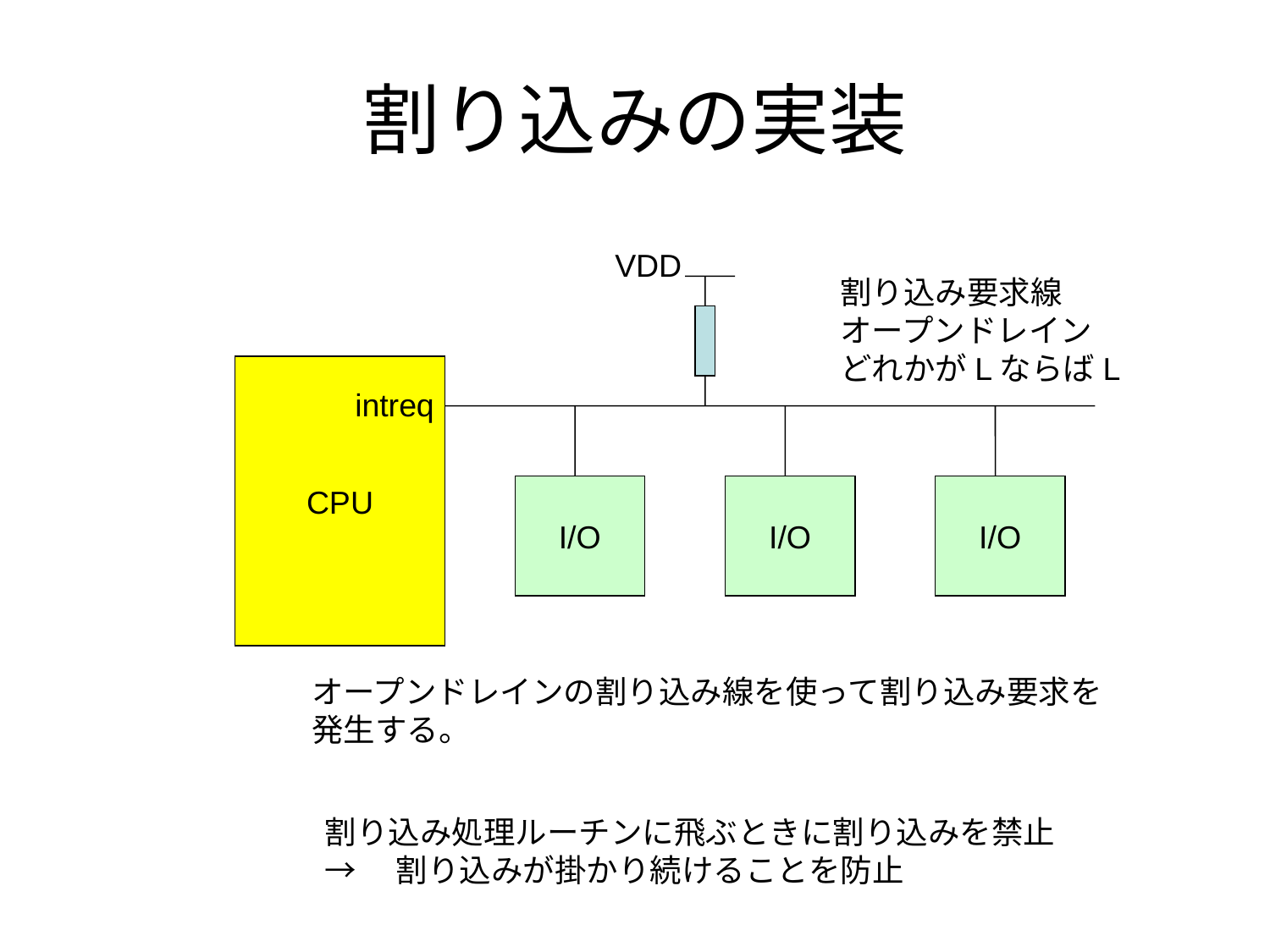

# 割り込みの実装
VDD
割り込み要求線
オープンドレイン
どれかがLならばL

CPU

intreq

I/O
I/O
I/O
オープンドレインの割り込み線を使って割り込み要求を
発生する。
割り込み処理ルーチンに飛ぶときに割り込みを禁止
→　割り込みが掛かり続けることを防止